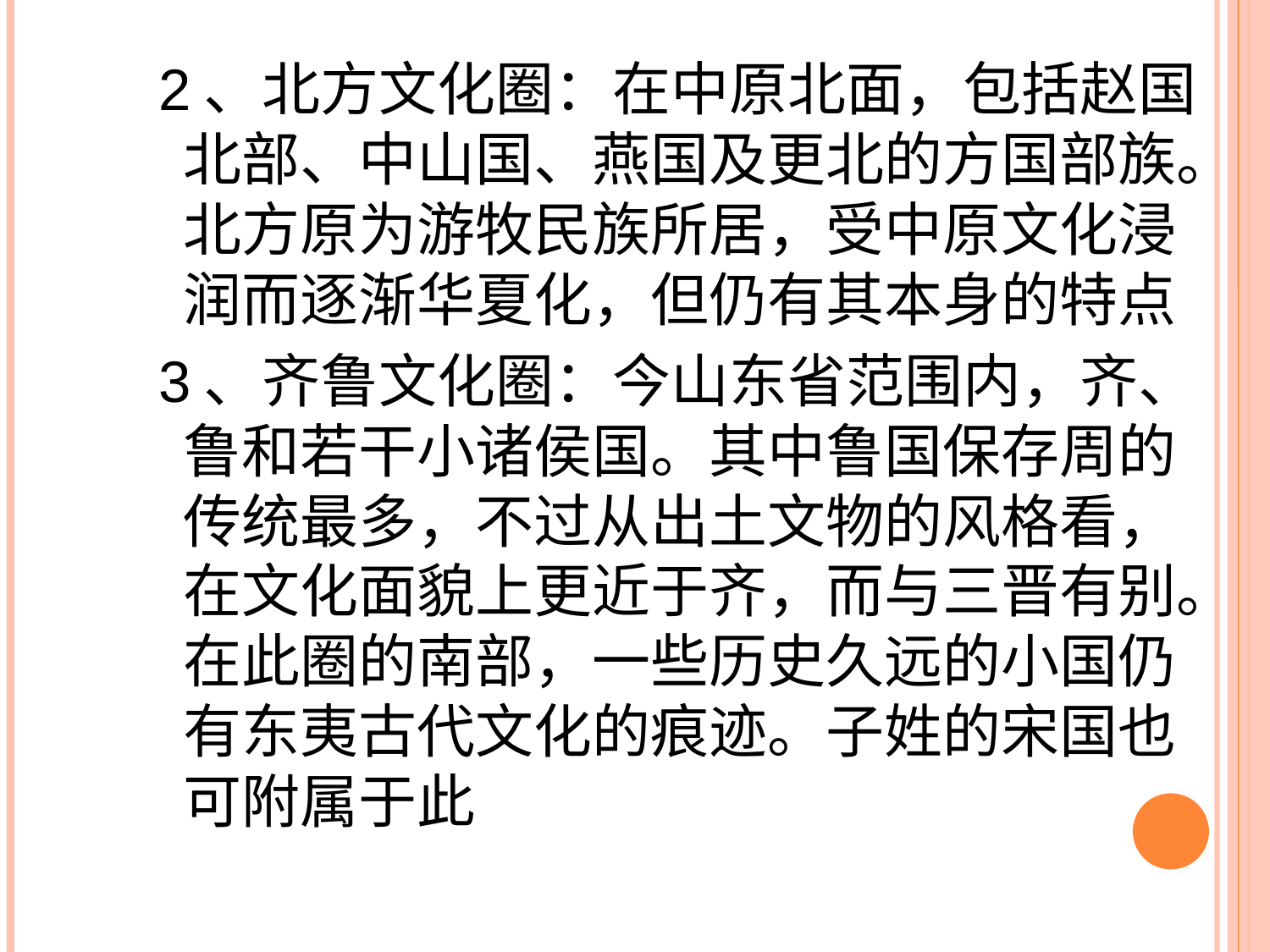

2、北方文化圈：在中原北面，包括赵国北部、中山国、燕国及更北的方国部族。北方原为游牧民族所居，受中原文化浸润而逐渐华夏化，但仍有其本身的特点
3、齐鲁文化圈：今山东省范围内，齐、鲁和若干小诸侯国。其中鲁国保存周的传统最多，不过从出土文物的风格看，在文化面貌上更近于齐，而与三晋有别。在此圈的南部，一些历史久远的小国仍有东夷古代文化的痕迹。子姓的宋国也可附属于此